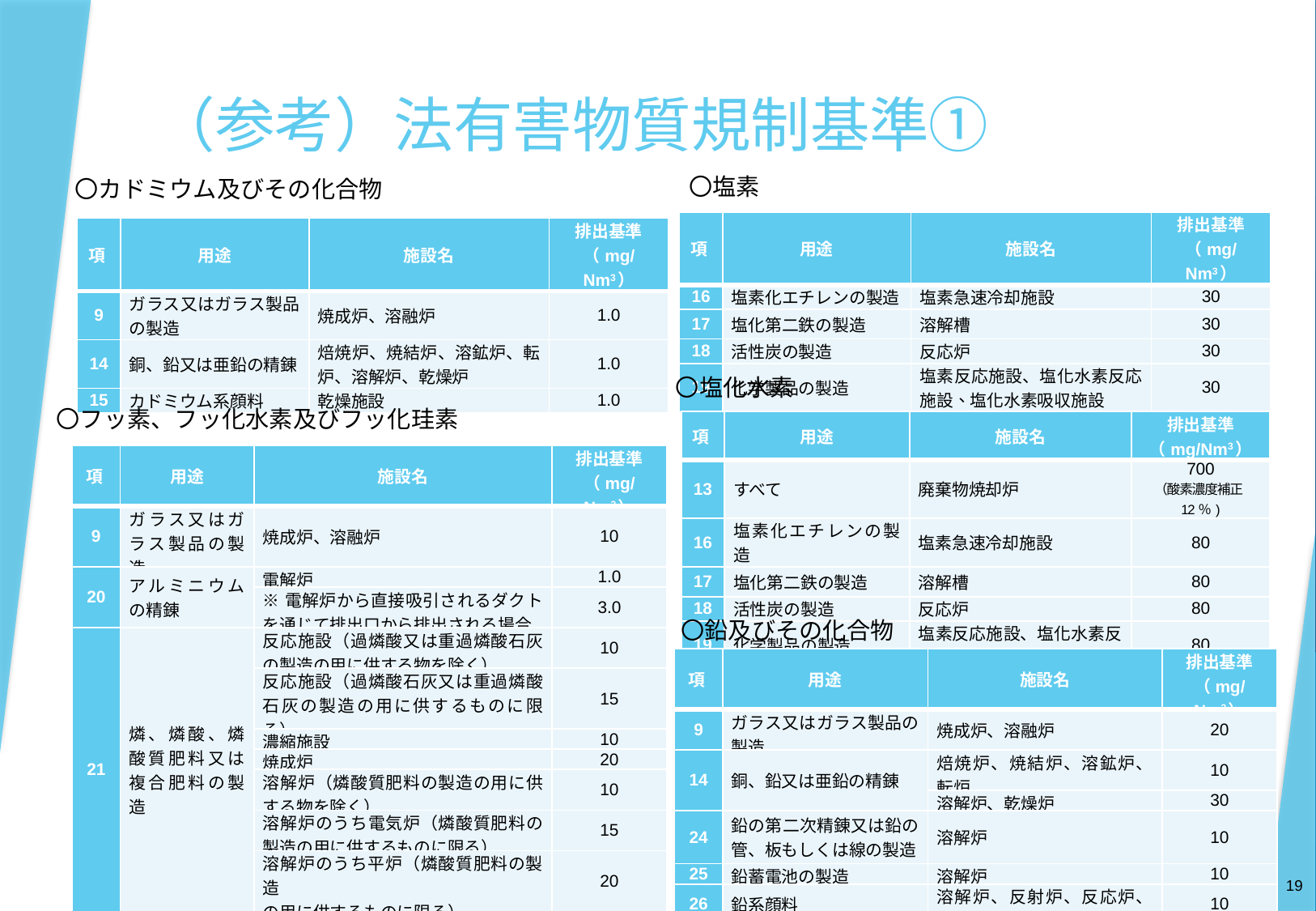

# （参考）法有害物質規制基準①
〇塩素
〇カドミウム及びその化合物
| 項 | 用途 | 施設名 | 排出基準（mg/Nm3） |
| --- | --- | --- | --- |
| 16 | 塩素化エチレンの製造 | 塩素急速冷却施設 | 30 |
| 17 | 塩化第二鉄の製造 | 溶解槽 | 30 |
| 18 | 活性炭の製造 | 反応炉 | 30 |
| 19 | 化学製品の製造 | 塩素反応施設、塩化水素反応施設、塩化水素吸収施設 | 30 |
| 項 | 用途 | 施設名 | 排出基準（mg/Nm3） |
| --- | --- | --- | --- |
| 9 | ガラス又はガラス製品の製造 | 焼成炉、溶融炉 | 1.0 |
| 14 | 銅、鉛又は亜鉛の精錬 | 焙焼炉、焼結炉、溶鉱炉、転炉、溶解炉、乾燥炉 | 1.0 |
| 15 | カドミウム系顔料 | 乾燥施設 | 1.0 |
〇塩化水素
〇フッ素、フッ化水素及びフッ化珪素
| 項 | 用途 | 施設名 | 排出基準（mg/Nm3） |
| --- | --- | --- | --- |
| 13 | すべて | 廃棄物焼却炉 | 700 （酸素濃度補正12％) |
| 16 | 塩素化エチレンの製造 | 塩素急速冷却施設 | 80 |
| 17 | 塩化第二鉄の製造 | 溶解槽 | 80 |
| 18 | 活性炭の製造 | 反応炉 | 80 |
| 19 | 化学製品の製造 | 塩素反応施設、塩化水素反応施設、塩化水素吸収施設 | 80 |
| 項 | 用途 | 施設名 | 排出基準（mg/Nm3） |
| --- | --- | --- | --- |
| 9 | ガラス又はガラス製品の製造 | 焼成炉、溶融炉 | 10 |
| 20 | アルミニウムの精錬 | 電解炉 | 1.0 |
|  |  | ※電解炉から直接吸引されるダクトを通じて排出口から排出される場合 | 3.0 |
| 21 | 燐、燐酸、燐酸質肥料又は複合肥料の製造 | 反応施設（過燐酸又は重過燐酸石灰の製造の用に供する物を除く） | 10 |
|  |  | 反応施設（過燐酸石灰又は重過燐酸石灰の製造の用に供するものに限る） | 15 |
|  |  | 濃縮施設 | 10 |
|  |  | 焼成炉 | 20 |
|  |  | 溶解炉（燐酸質肥料の製造の用に供する物を除く） | 10 |
|  |  | 溶解炉のうち電気炉（燐酸質肥料の製造の用に供するものに限る） | 15 |
|  |  | 溶解炉のうち平炉（燐酸質肥料の製造 の用に供するものに限る） | 20 |
| 22 | 弗酸の製造 | 凝縮施設、吸収施設、蒸留施設 | 10 |
| 23 | トリポリ燐酸ナトリウムの製造 | 反応施設、乾燥炉、焼成炉 | 10 |

〇鉛及びその化合物
| 項 | 用途 | 施設名 | 排出基準（mg/Nm3） |
| --- | --- | --- | --- |
| 9 | ガラス又はガラス製品の製造 | 焼成炉、溶融炉 | 20 |
| 14 | 銅、鉛又は亜鉛の精錬 | 焙焼炉、焼結炉、溶鉱炉、転炉 | 10 |
|  |  | 溶解炉、乾燥炉 | 30 |
| 24 | 鉛の第二次精錬又は鉛の管、板もしくは線の製造 | 溶解炉 | 10 |
| 25 | 鉛蓄電池の製造 | 溶解炉 | 10 |
| 26 | 鉛系顔料 | 溶解炉、反射炉、反応炉、乾燥施設 | 10 |
19